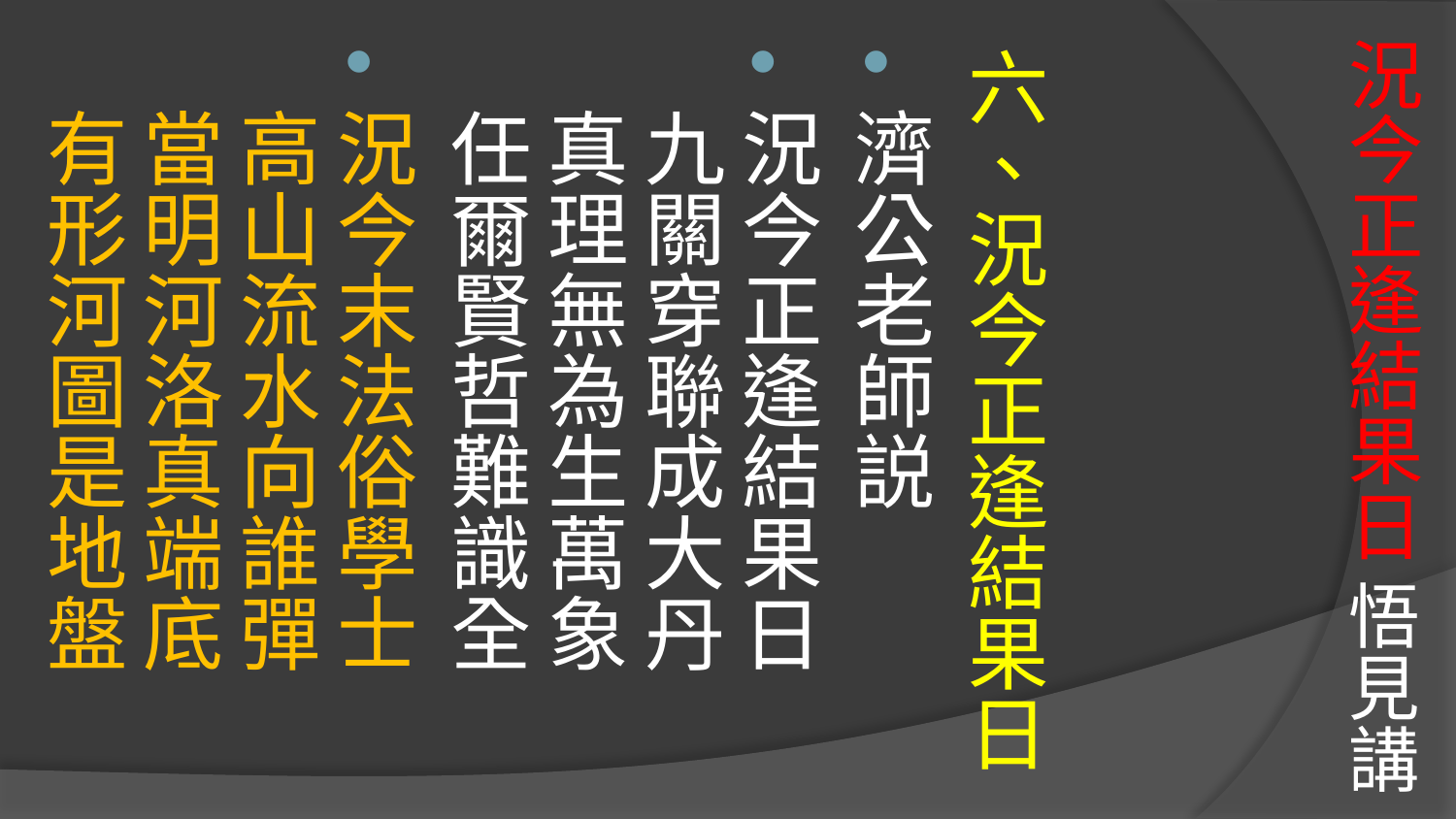

六、況今正逢結果日
濟公老師説
況今正逢結果日　九關穿聯成大丹
真理無為生萬象　任爾賢哲難識全
況今末法俗學士　高山流水向誰彈
當明河洛真端底　有形河圖是地盤
# 況今正逢結果日 悟見講